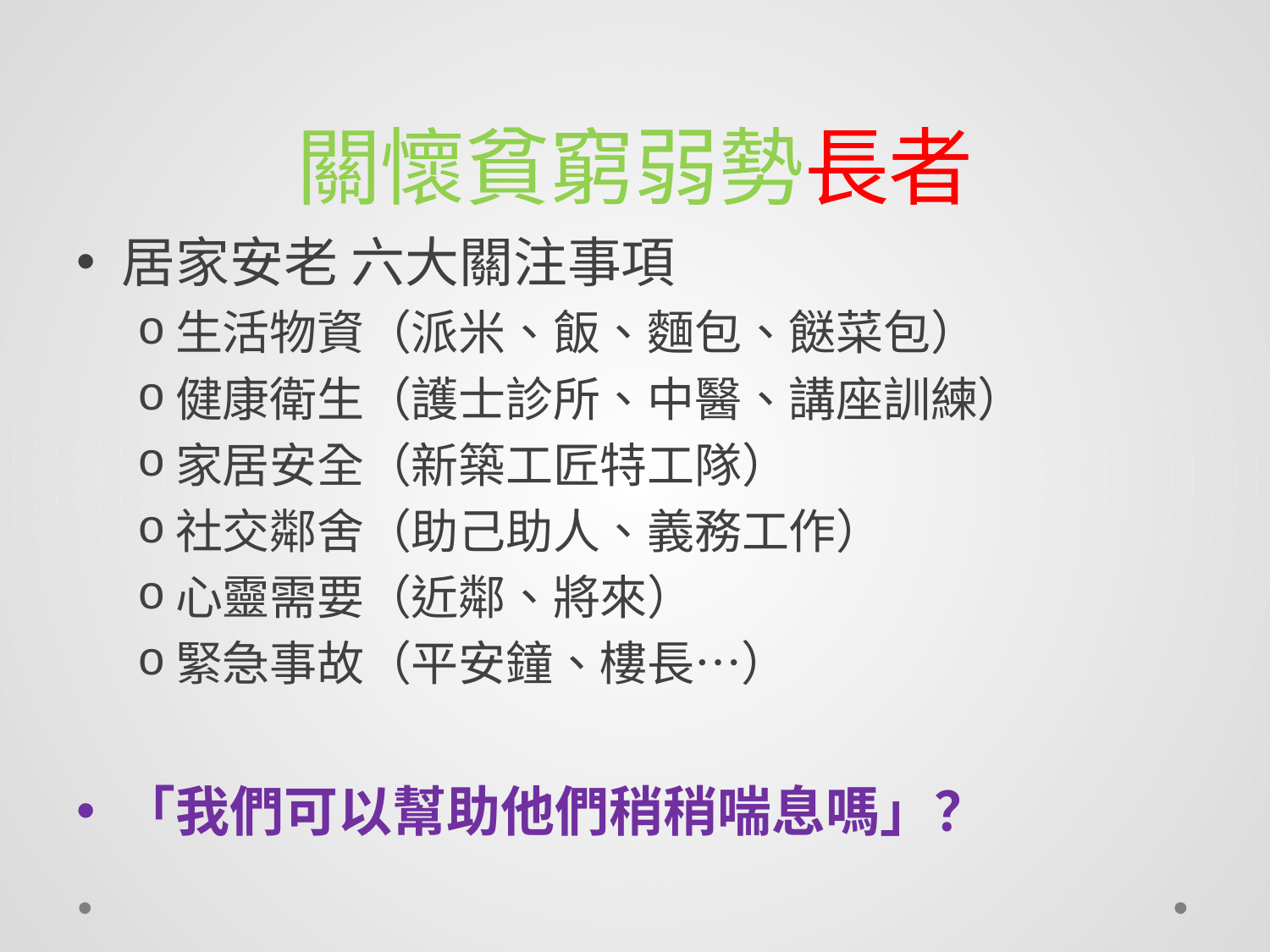

# 關懷貧窮弱勢長者
居家安老 六大關注事項
生活物資（派米、飯、麵包、餸菜包）
健康衛生（護士診所、中醫、講座訓練）
家居安全（新築工匠特工隊）
社交鄰舍（助己助人、義務工作）
心靈需要（近鄰、將來）
緊急事故（平安鐘、樓長…）

「我們可以幫助他們稍稍喘息嗎」？